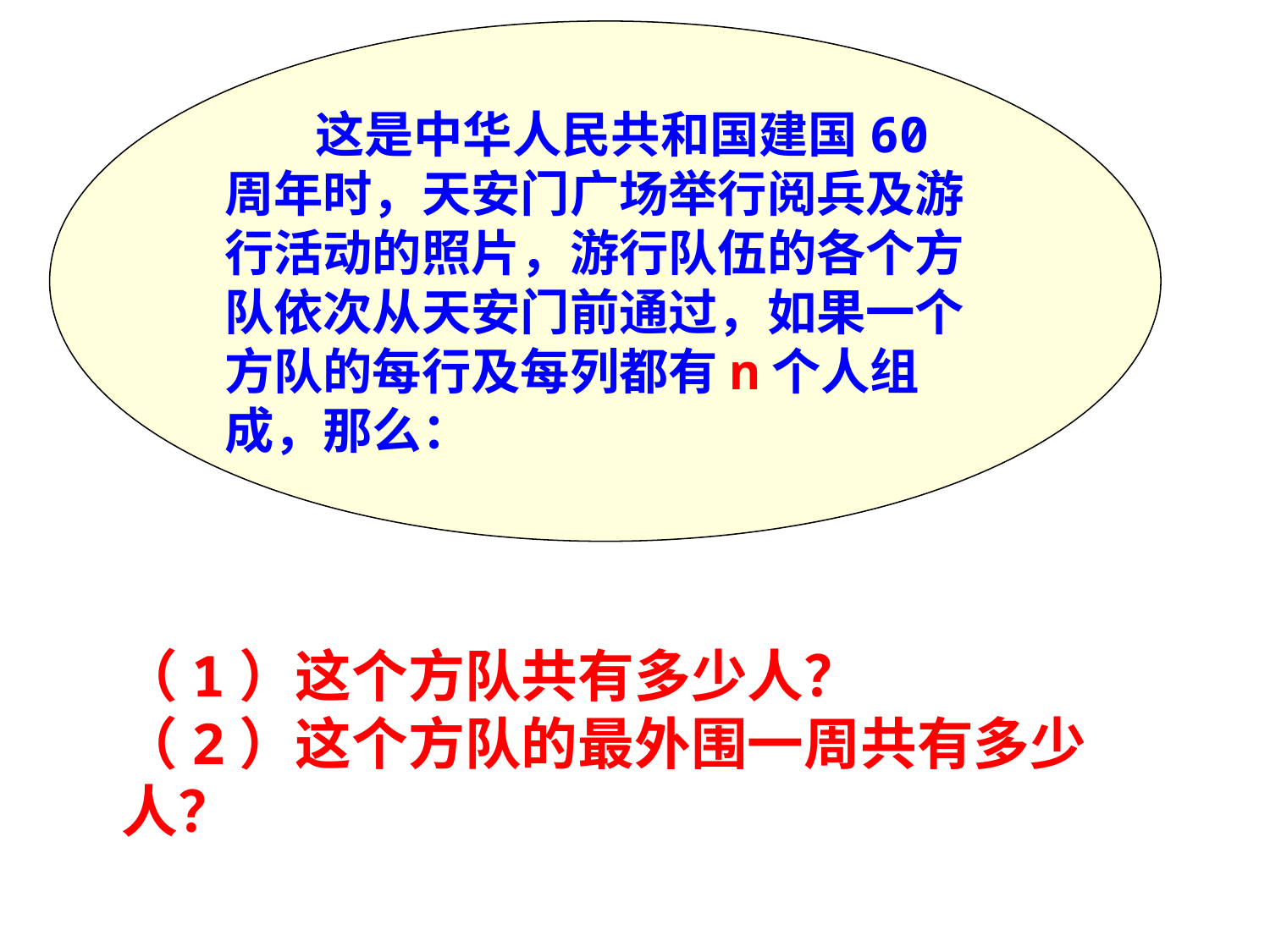

这是中华人民共和国建国60周年时，天安门广场举行阅兵及游行活动的照片，游行队伍的各个方队依次从天安门前通过，如果一个方队的每行及每列都有n个人组成，那么：

（1）这个方队共有多少人？
（2）这个方队的最外围一周共有多少人？